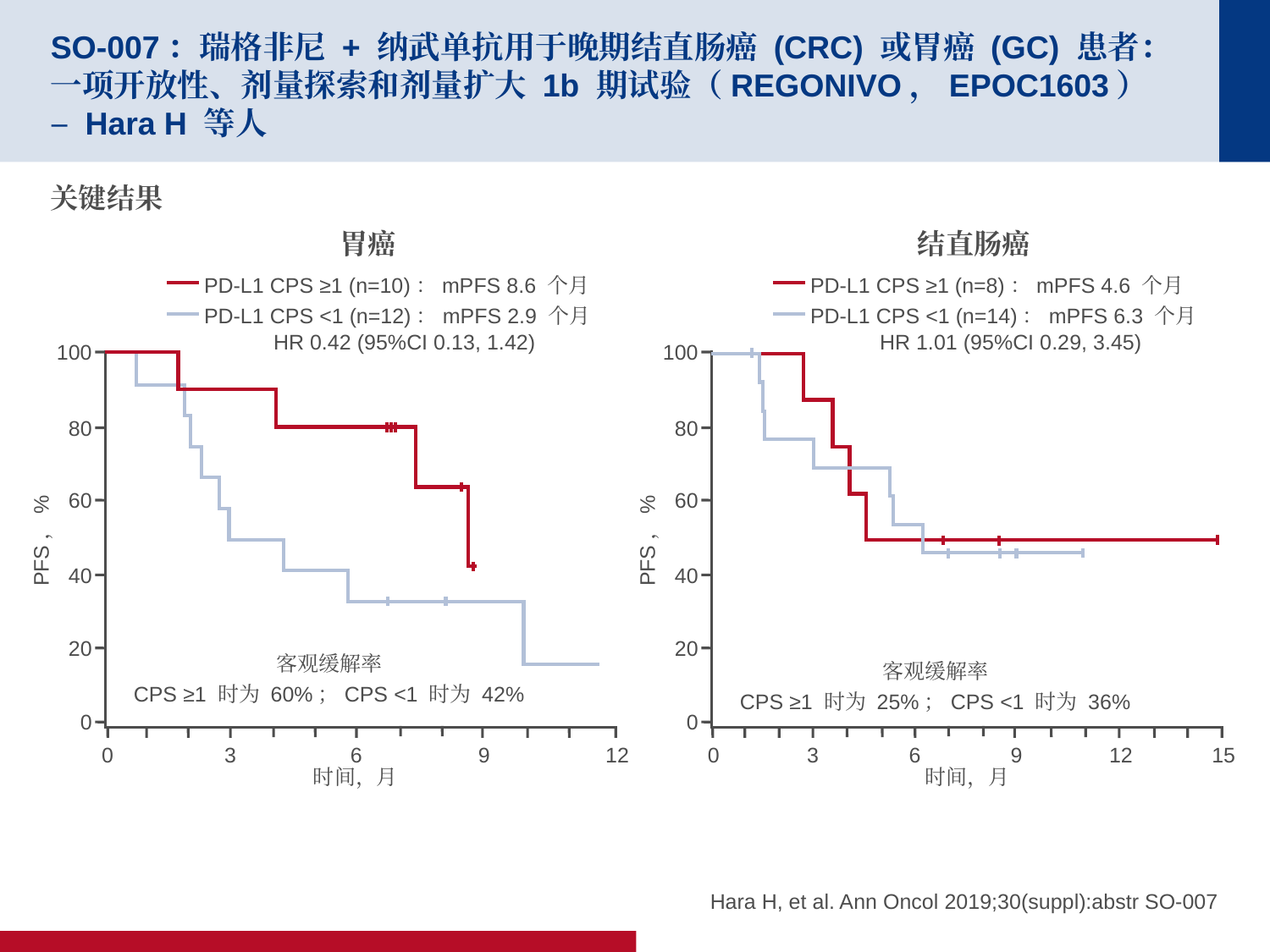

# SO-007：瑞格非尼 + 纳武单抗用于晚期结直肠癌 (CRC) 或胃癌 (GC) 患者：一项开放性、剂量探索和剂量扩大 1b 期试验（REGONIVO，EPOC1603） – Hara H 等人
关键结果

胃癌
结直肠癌
PD-L1 CPS ≥1 (n=10)：mPFS 8.6 个月
PD-L1 CPS <1 (n=12)：mPFS 2.9 个月
PD-L1 CPS ≥1 (n=8)：mPFS 4.6 个月
PD-L1 CPS <1 (n=14)：mPFS 6.3 个月
HR 0.42 (95%CI 0.13, 1.42)
HR 1.01 (95%CI 0.29, 3.45)
100

80

60

PFS，%
40

20

0

0

3

6

9

12
时间，月

客观缓解率
CPS ≥1 时为 60%；CPS <1 时为 42%
100

80

60

PFS，%
40

20

0

0

3

6

9
12

15
时间，月

客观缓解率
CPS ≥1 时为 25%；CPS <1 时为 36%
Hara H, et al. Ann Oncol 2019;30(suppl):abstr SO-007